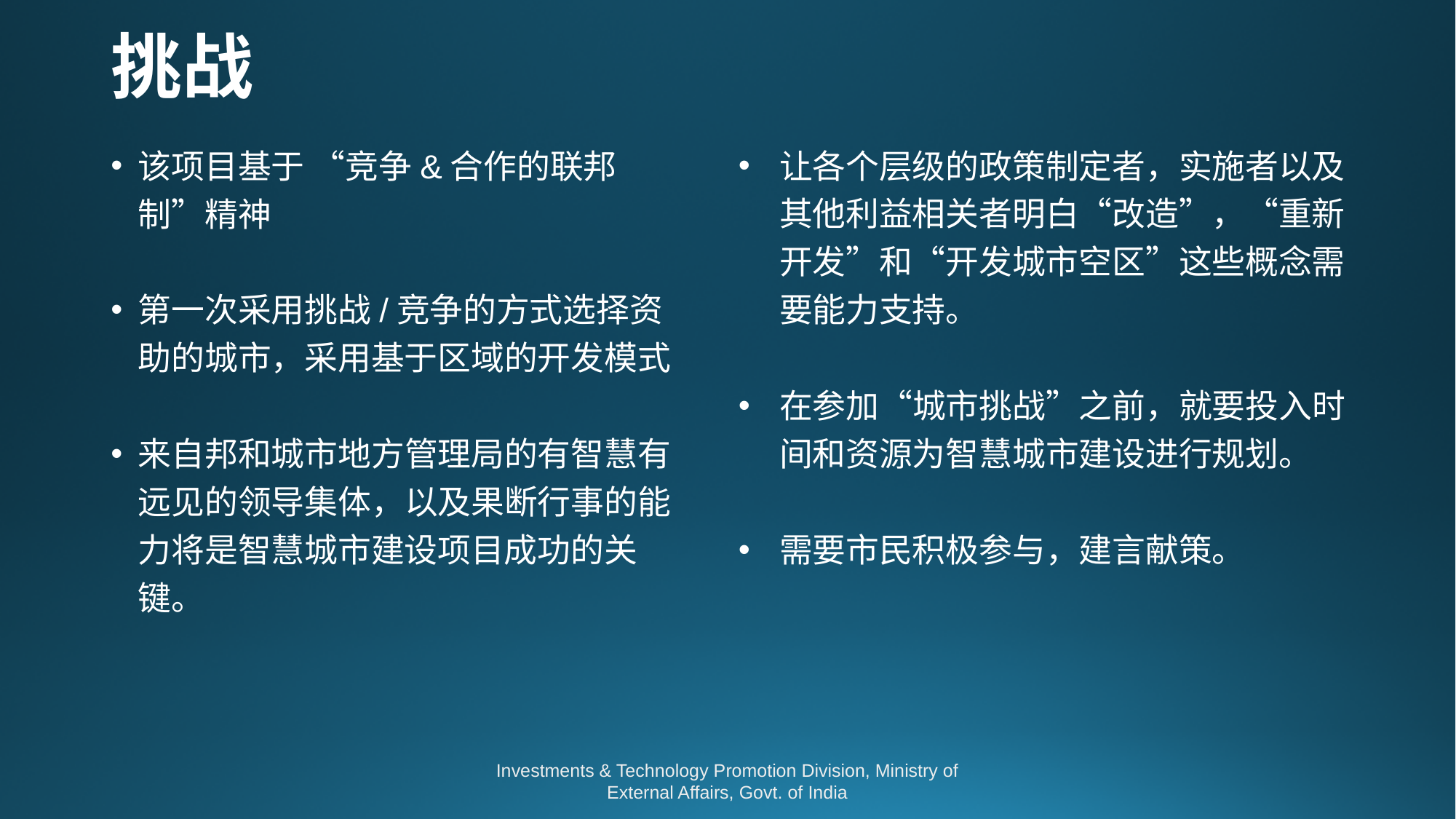

# 挑战
该项目基于 “竞争&合作的联邦制”精神

第一次采用挑战/竞争的方式选择资助的城市，采用基于区域的开发模式

来自邦和城市地方管理局的有智慧有远见的领导集体，以及果断行事的能力将是智慧城市建设项目成功的关键。
让各个层级的政策制定者，实施者以及其他利益相关者明白“改造”，“重新开发”和“开发城市空区”这些概念需要能力支持。

在参加“城市挑战”之前，就要投入时间和资源为智慧城市建设进行规划。

需要市民积极参与，建言献策。
Investments & Technology Promotion Division, Ministry of External Affairs, Govt. of India